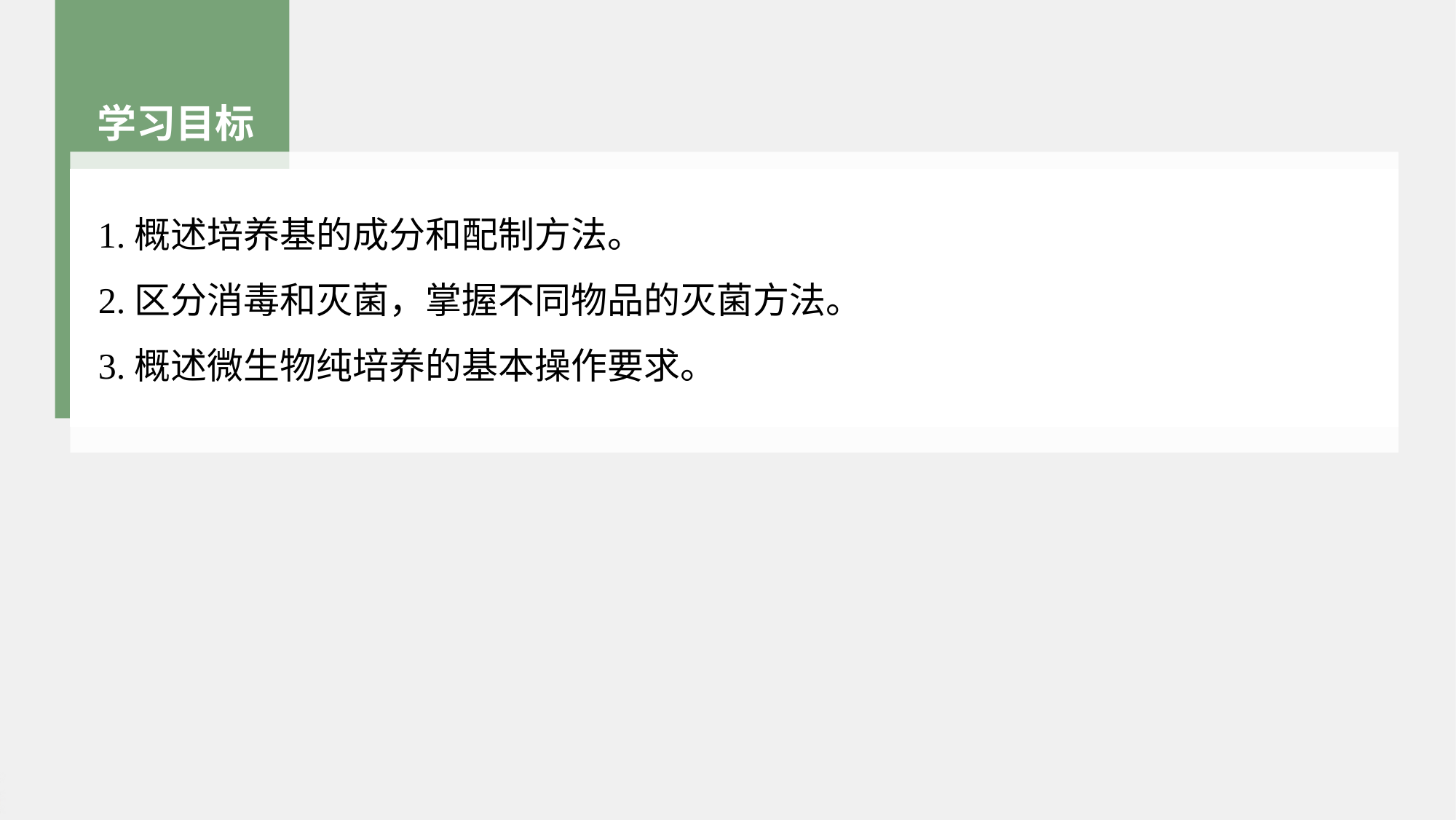

学习目标

1.概述培养基的成分和配制方法。
2.区分消毒和灭菌，掌握不同物品的灭菌方法。
3.概述微生物纯培养的基本操作要求。